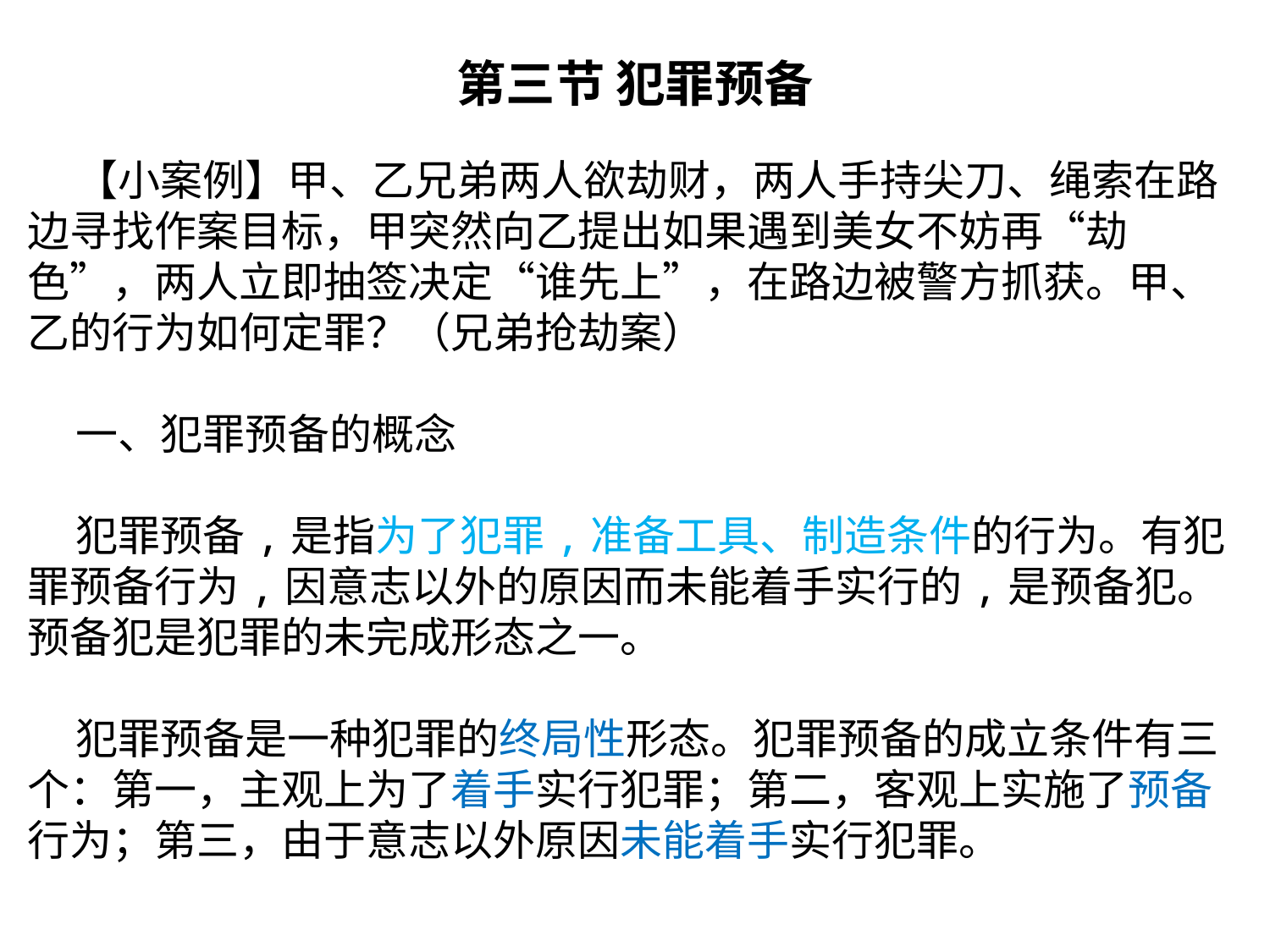

第三节 犯罪预备

    【小案例】甲、乙兄弟两人欲劫财，两人手持尖刀、绳索在路边寻找作案目标，甲突然向乙提出如果遇到美女不妨再“劫色”，两人立即抽签决定“谁先上”，在路边被警方抓获。甲、乙的行为如何定罪？（兄弟抢劫案）

    一、犯罪预备的概念

    犯罪预备,是指为了犯罪,准备工具、制造条件的行为。有犯罪预备行为,因意志以外的原因而未能着手实行的,是预备犯。预备犯是犯罪的未完成形态之一。

    犯罪预备是一种犯罪的终局性形态。犯罪预备的成立条件有三个：第一，主观上为了着手实行犯罪；第二，客观上实施了预备行为；第三，由于意志以外原因未能着手实行犯罪。